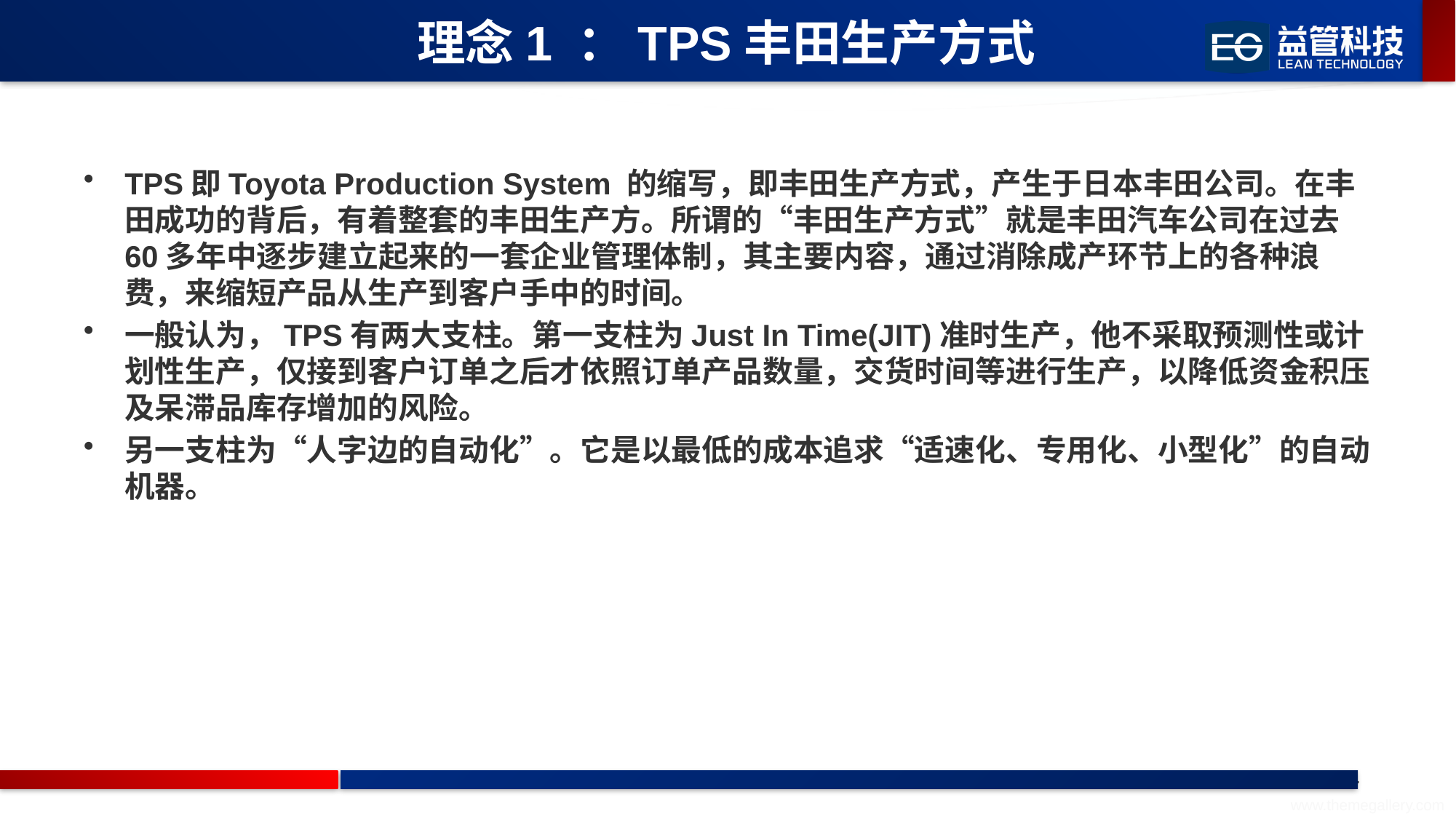

# 理念1 ：TPS丰田生产方式
TPS即Toyota Production System 的缩写，即丰田生产方式，产生于日本丰田公司。在丰田成功的背后，有着整套的丰田生产方。所谓的“丰田生产方式”就是丰田汽车公司在过去60多年中逐步建立起来的一套企业管理体制，其主要内容，通过消除成产环节上的各种浪费，来缩短产品从生产到客户手中的时间。
一般认为，TPS有两大支柱。第一支柱为Just In Time(JIT)准时生产，他不采取预测性或计划性生产，仅接到客户订单之后才依照订单产品数量，交货时间等进行生产，以降低资金积压及呆滞品库存增加的风险。
另一支柱为“人字边的自动化”。它是以最低的成本追求“适速化、专用化、小型化”的自动机器。